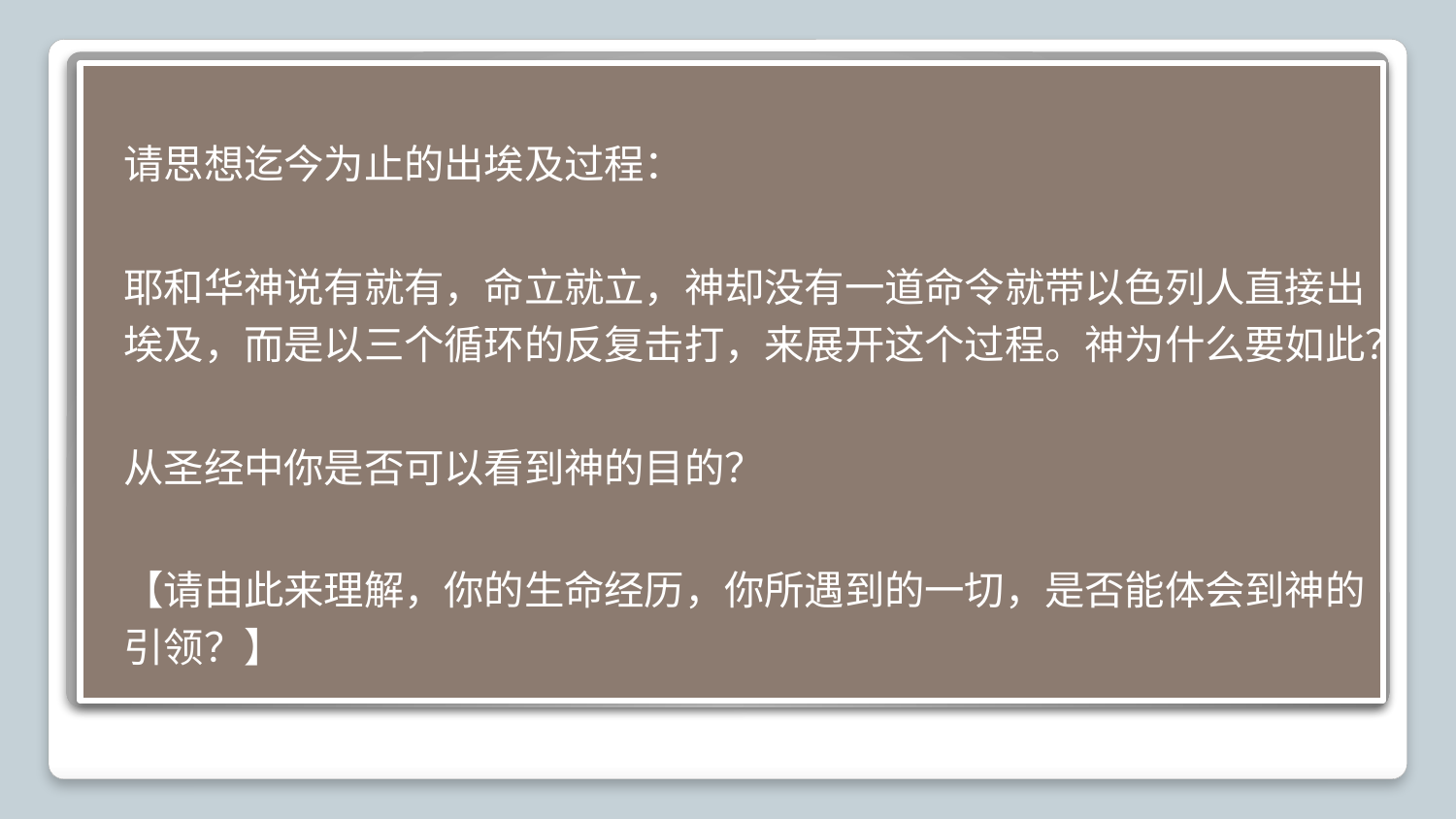

请思想迄今为止的出埃及过程：

耶和华神说有就有，命立就立，神却没有一道命令就带以色列人直接出埃及，而是以三个循环的反复击打，来展开这个过程。神为什么要如此？

从圣经中你是否可以看到神的目的？

【请由此来理解，你的生命经历，你所遇到的一切，是否能体会到神的引领？】